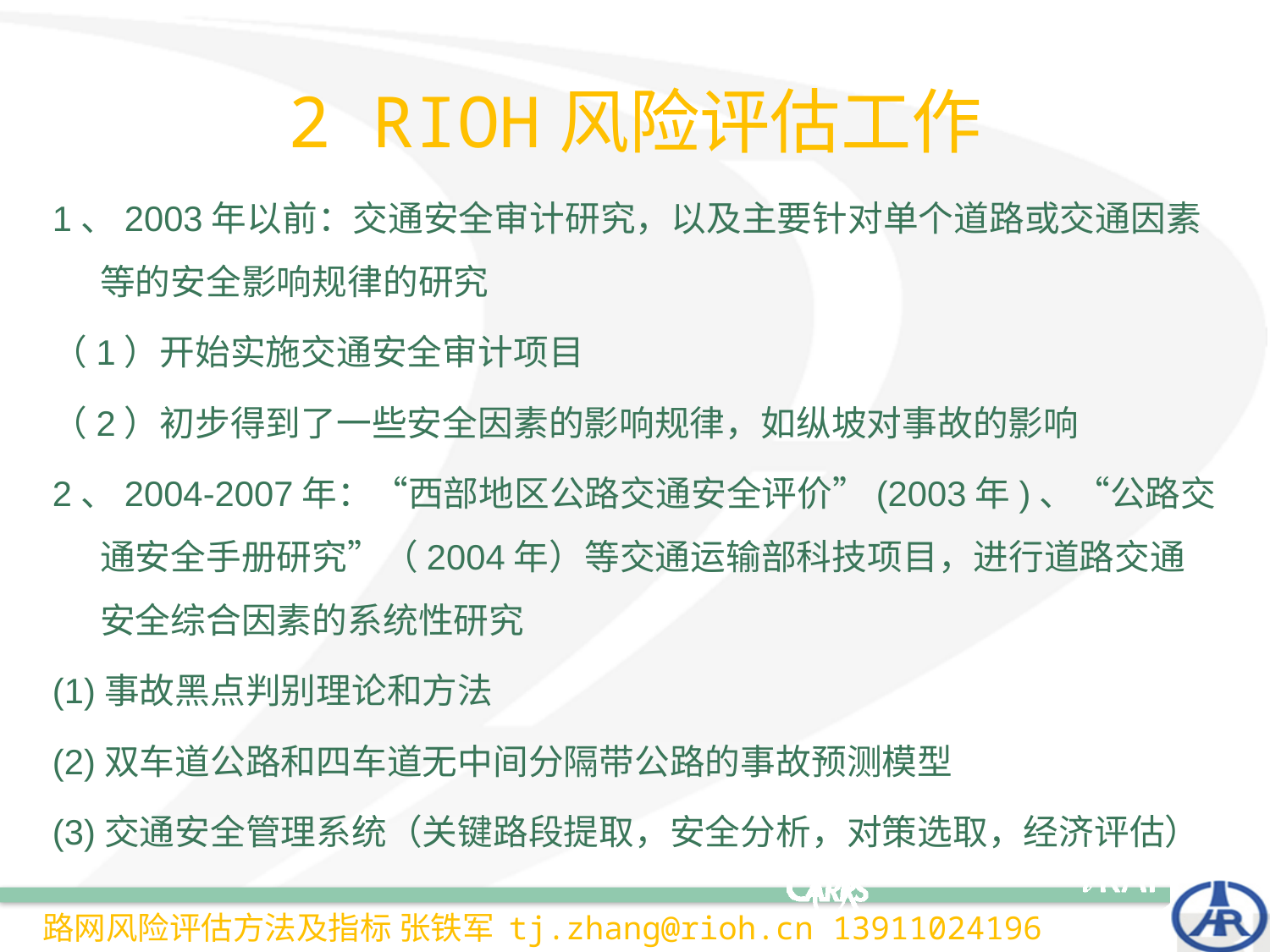

# 2 RIOH风险评估工作
1、2003年以前：交通安全审计研究，以及主要针对单个道路或交通因素等的安全影响规律的研究
（1）开始实施交通安全审计项目
（2）初步得到了一些安全因素的影响规律，如纵坡对事故的影响
2、2004-2007年：“西部地区公路交通安全评价”(2003年)、“公路交通安全手册研究”（2004年）等交通运输部科技项目，进行道路交通安全综合因素的系统性研究
(1)事故黑点判别理论和方法
(2)双车道公路和四车道无中间分隔带公路的事故预测模型
(3)交通安全管理系统（关键路段提取，安全分析，对策选取，经济评估）